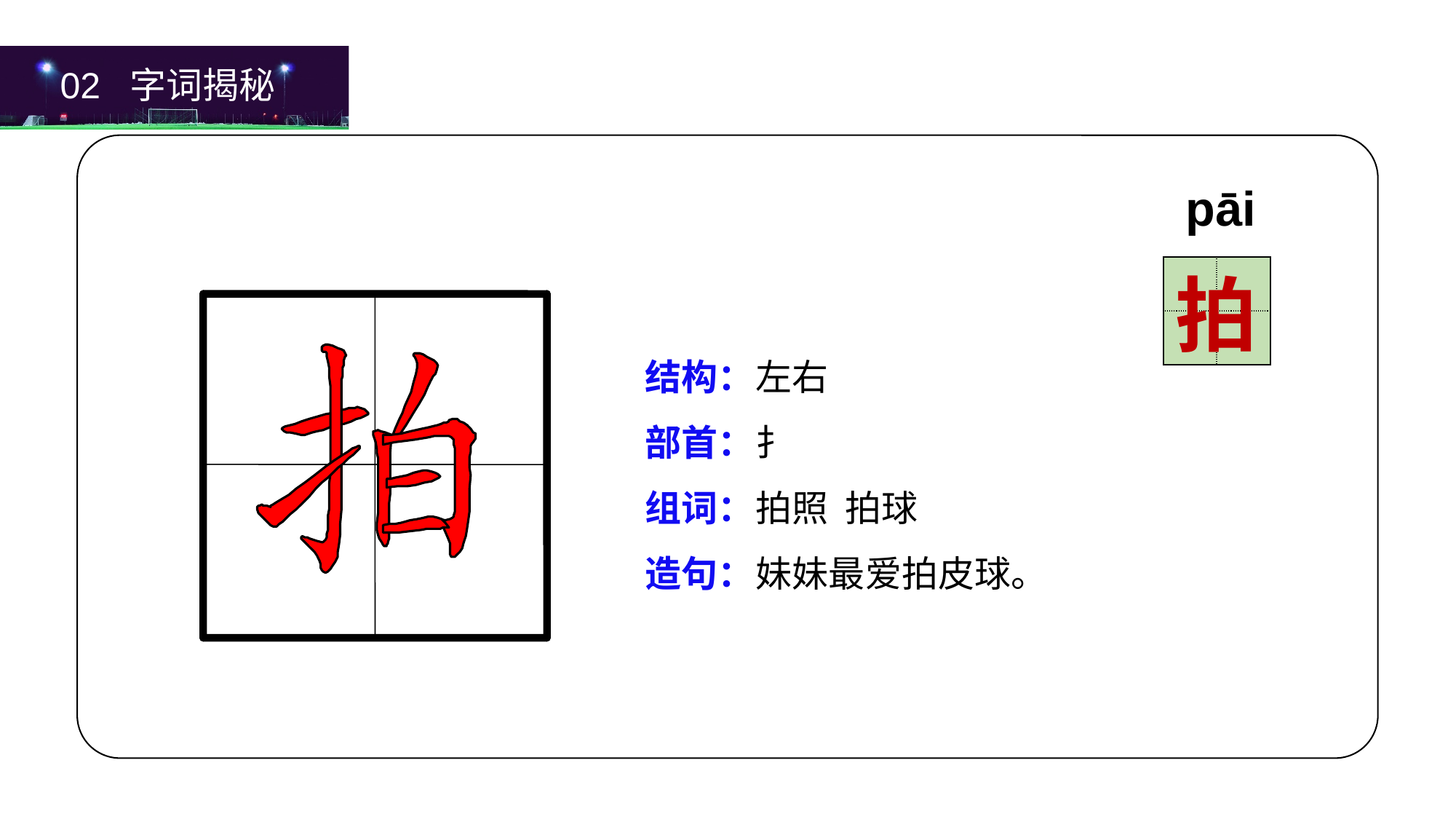

02  字词揭秘

pāi
|  |  |
| --- | --- |
|  |  |
拍

结构：
部首：
组词：
造句：

左右
扌
拍照  拍球
妹妹最爱拍皮球。